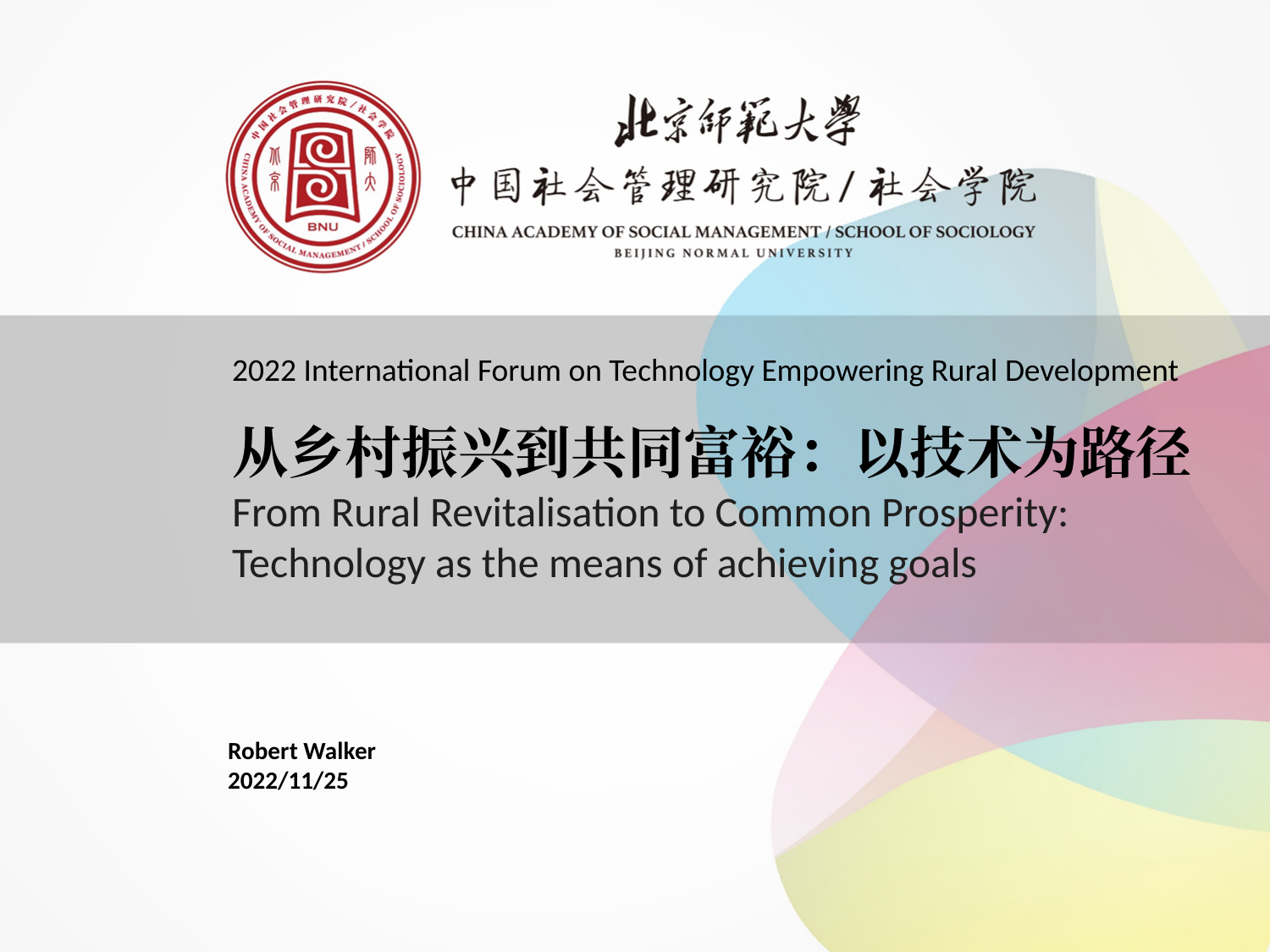

2022 International Forum on Technology Empowering Rural Development
从乡村振兴到共同富裕：以技术为路径
From Rural Revitalisation to Common Prosperity:
Technology as the means of achieving goals
Robert Walker
2022/11/25